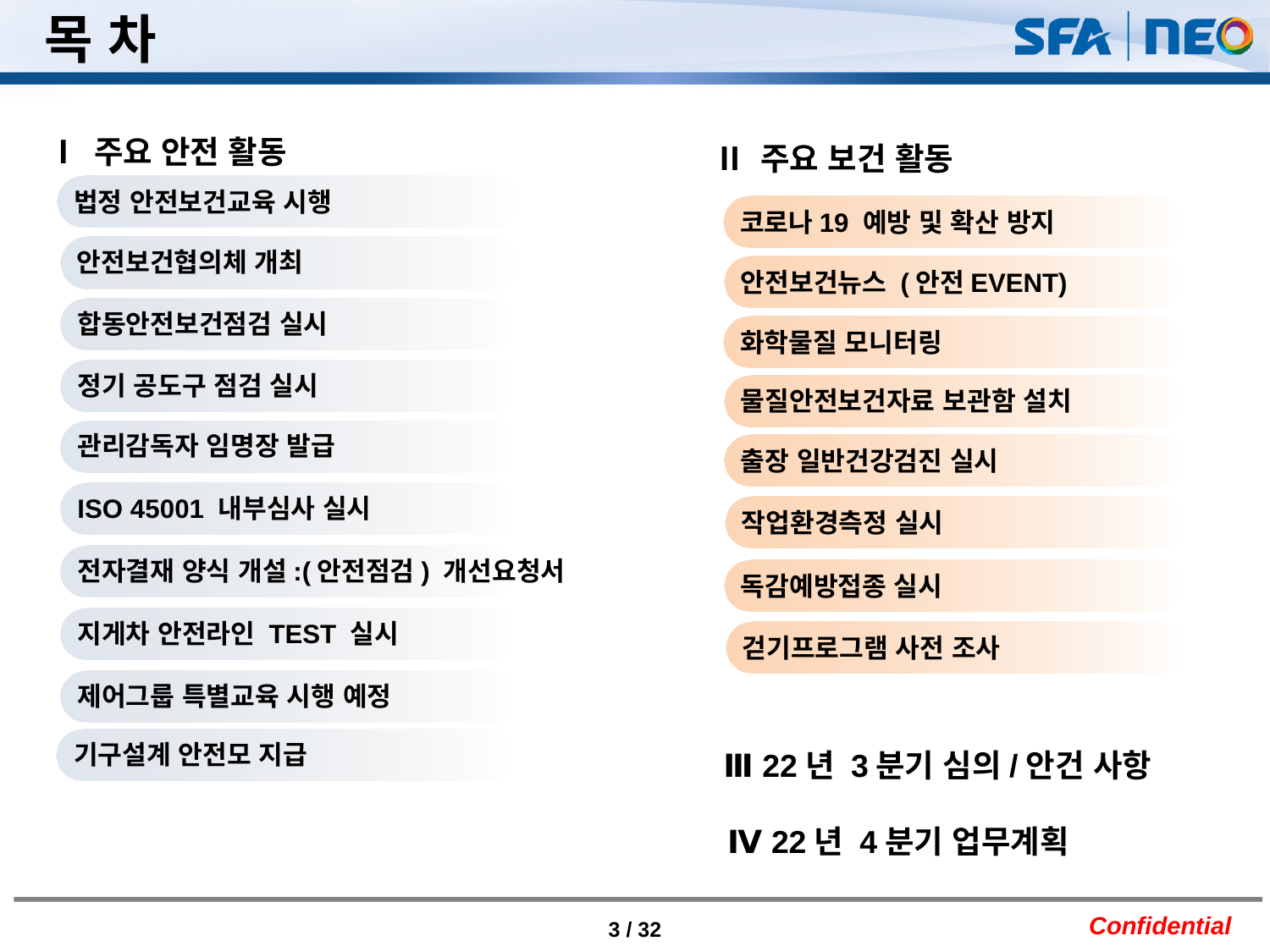

목 차
Ⅰ 주요 안전 활동
Ⅱ 주요 보건 활동

법정 안전보건교육 시행

코로나19 예방 및 확산 방지

안전보건협의체 개최

안전보건뉴스 (안전EVENT)

합동안전보건점검 실시

화학물질 모니터링

정기 공도구 점검 실시

물질안전보건자료 보관함 설치

관리감독자 임명장 발급

출장 일반건강검진 실시

ISO 45001 내부심사 실시

작업환경측정 실시

전자결재 양식 개설:(안전점검) 개선요청서

독감예방접종 실시

지게차 안전라인 TEST 실시

걷기프로그램 사전 조사

제어그룹 특별교육 시행 예정

기구설계 안전모 지급
Ⅲ 22년 3분기 심의/안건 사항
Ⅳ 22년 4분기 업무계획